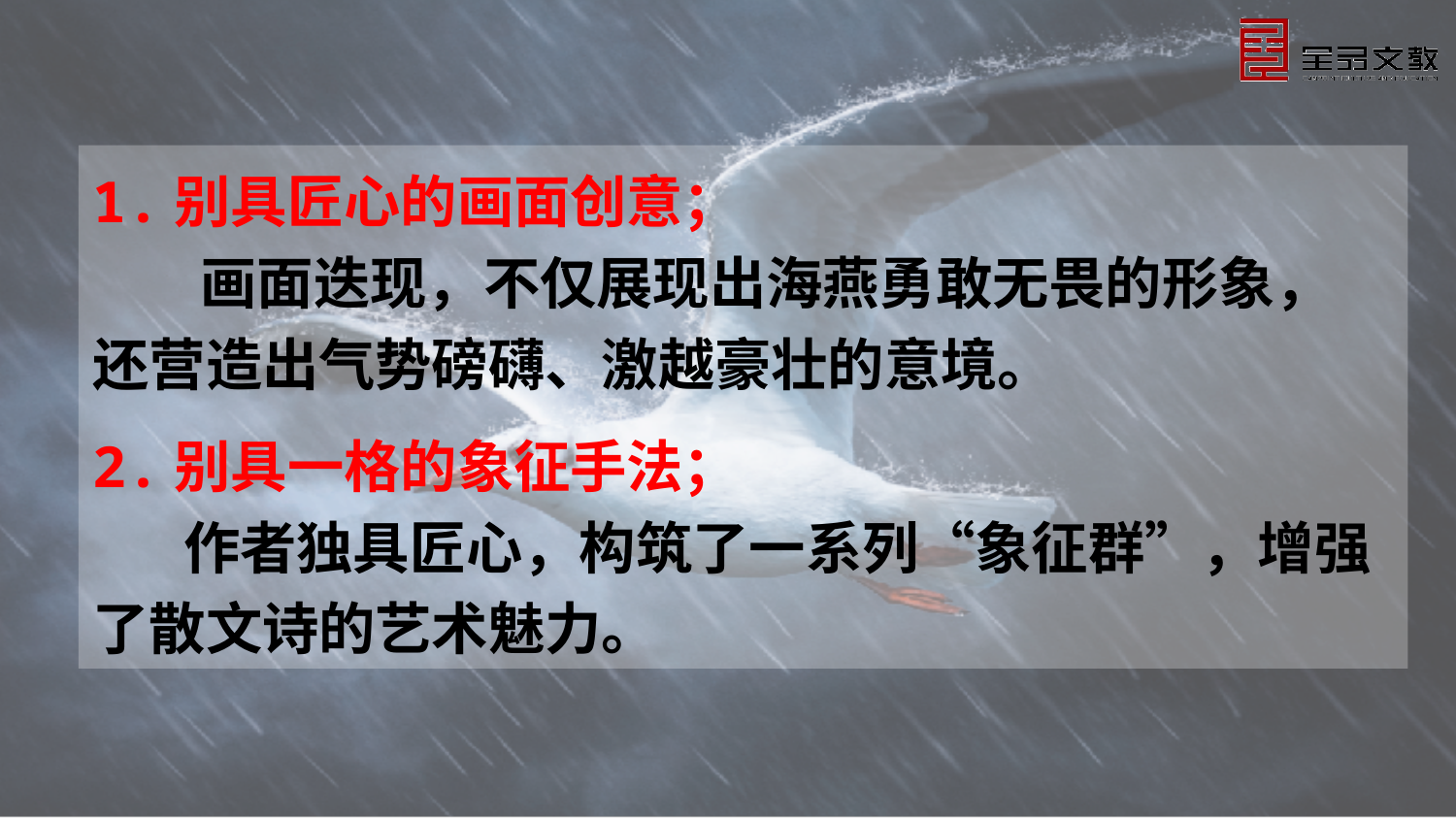

1.别具匠心的画面创意；
　    画面迭现，不仅展现出海燕勇敢无畏的形象， 还营造出气势磅礴、激越豪壮的意境。
2.别具一格的象征手法；
      作者独具匠心，构筑了一系列“象征群”，增强了散文诗的艺术魅力。